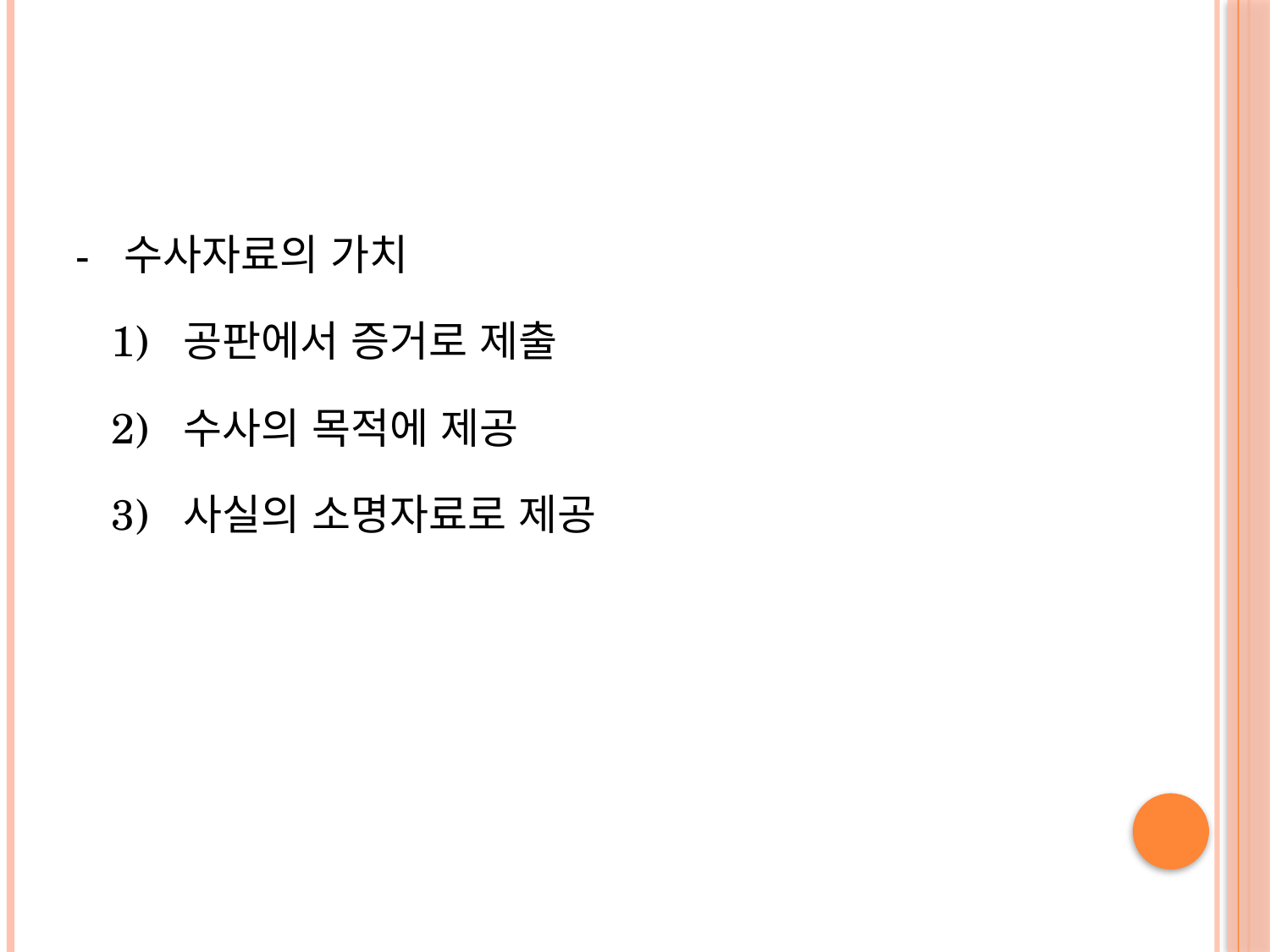

#
-  수사자료의 가치
   1)  공판에서 증거로 제출
   2)  수사의 목적에 제공
   3)  사실의 소명자료로 제공